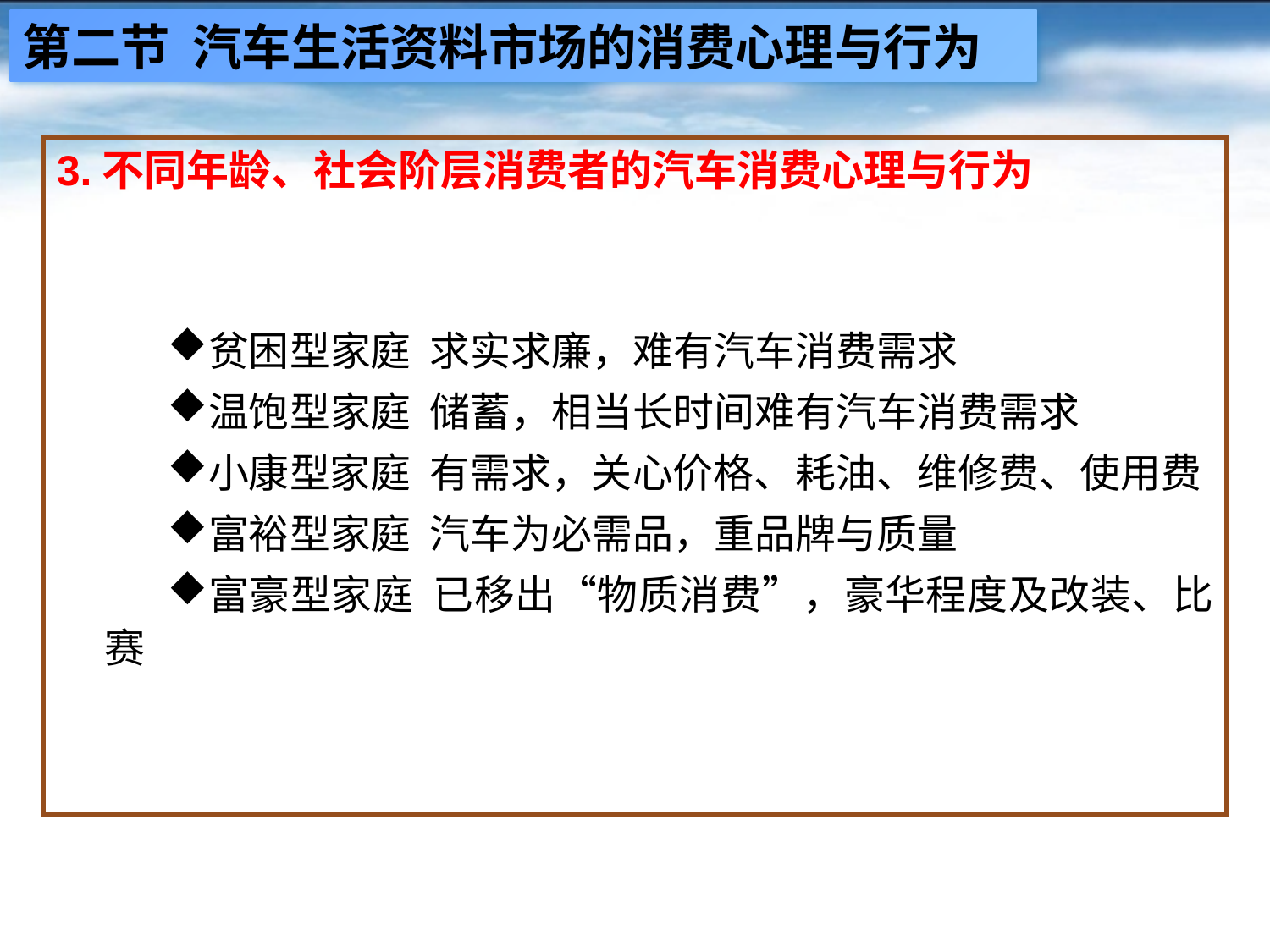

第二节  汽车生活资料市场的消费心理与行为
3.不同年龄、社会阶层消费者的汽车消费心理与行为

贫困型家庭  求实求廉，难有汽车消费需求
温饱型家庭  储蓄，相当长时间难有汽车消费需求
小康型家庭  有需求，关心价格、耗油、维修费、使用费
富裕型家庭  汽车为必需品，重品牌与质量
富豪型家庭  已移出“物质消费”，豪华程度及改装、比赛